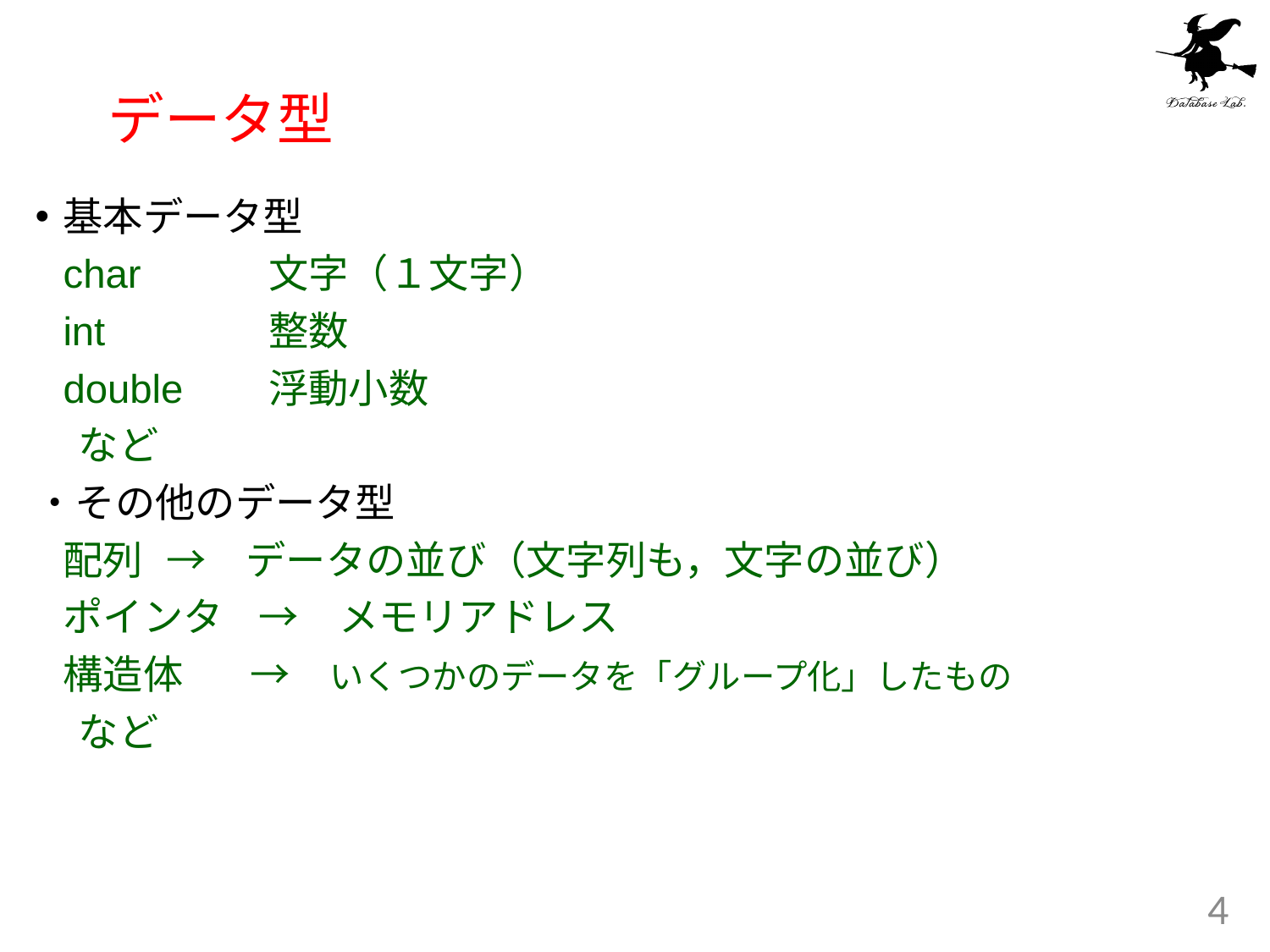

# データ型
基本データ型
	char        	文字（１文字）
	int        	整数
	double    	浮動小数
    など
・その他のデータ型
	配列	→　データの並び（文字列も，文字の並び）
	ポインタ    →　メモリアドレス
	構造体　   →　いくつかのデータを「グループ化」したもの
    など
4